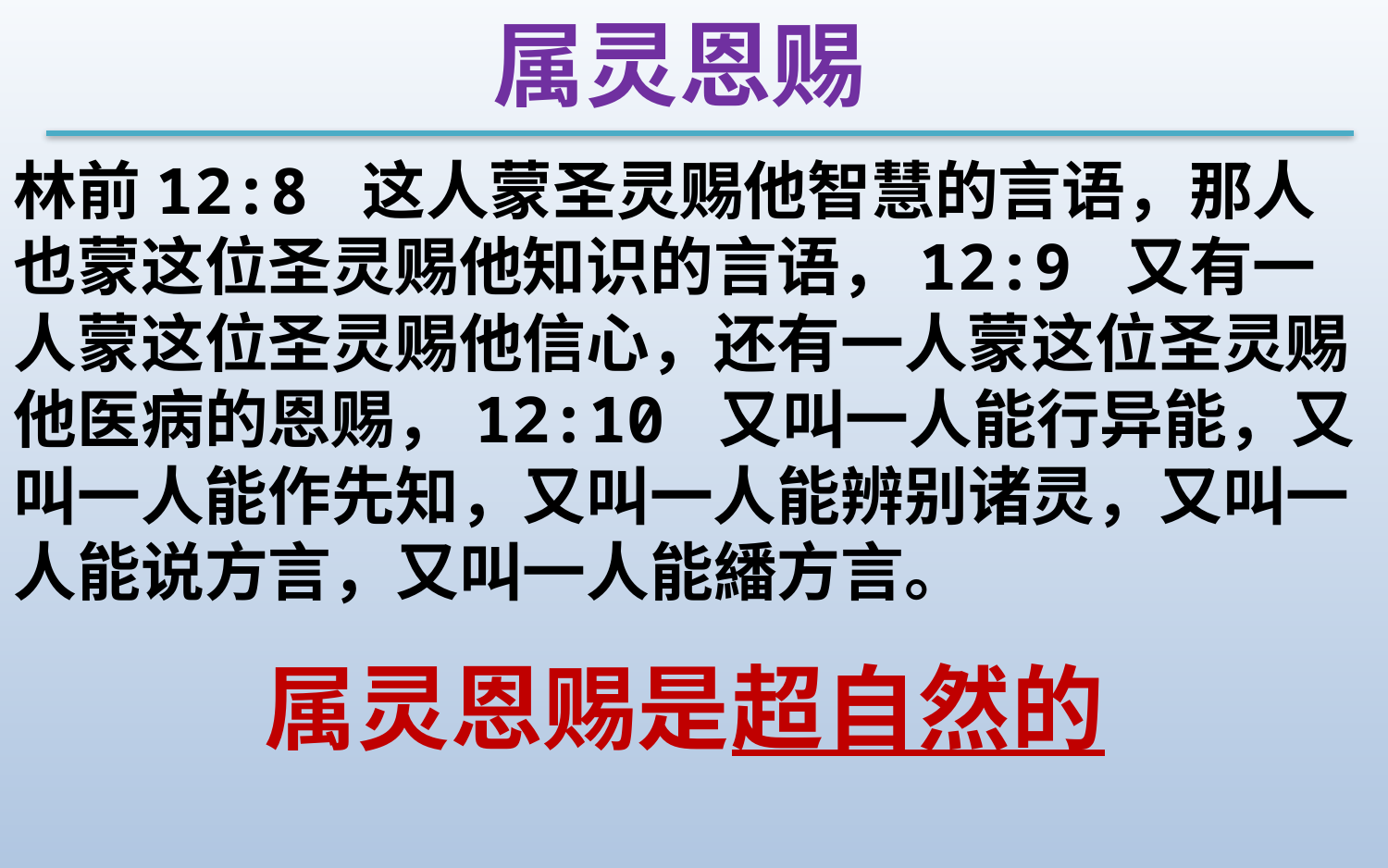

属灵恩赐
林前12:8 这人蒙圣灵赐他智慧的言语，那人也蒙这位圣灵赐他知识的言语，12:9 又有一人蒙这位圣灵赐他信心，还有一人蒙这位圣灵赐他医病的恩赐，12:10 又叫一人能行异能，又叫一人能作先知，又叫一人能辨别诸灵，又叫一人能说方言，又叫一人能繙方言。
属灵恩赐是超自然的